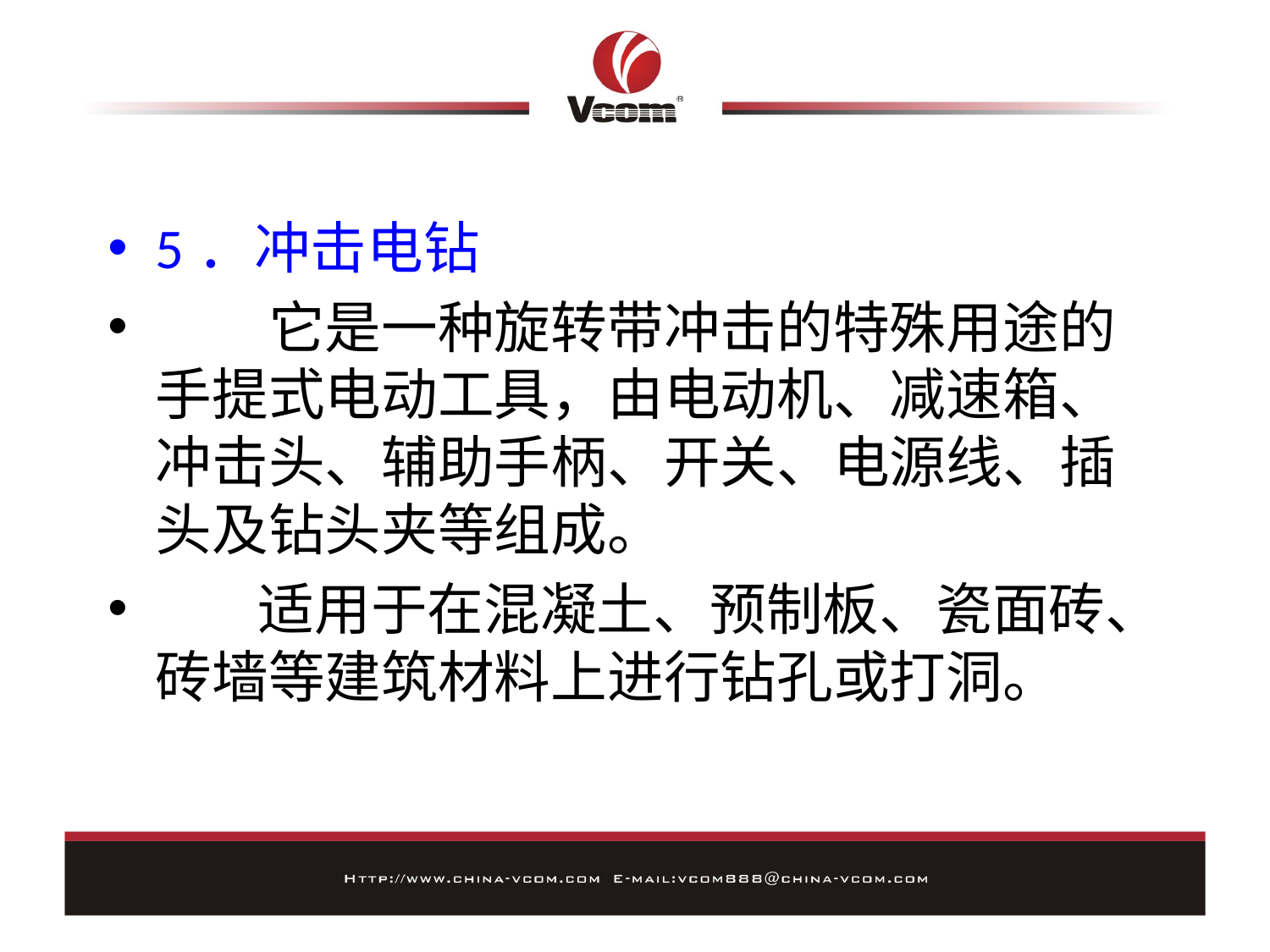

#
5．冲击电钻
　　它是一种旋转带冲击的特殊用途的手提式电动工具，由电动机、减速箱、冲击头、辅助手柄、开关、电源线、插头及钻头夹等组成。
       适用于在混凝土、预制板、瓷面砖、砖墙等建筑材料上进行钻孔或打洞。